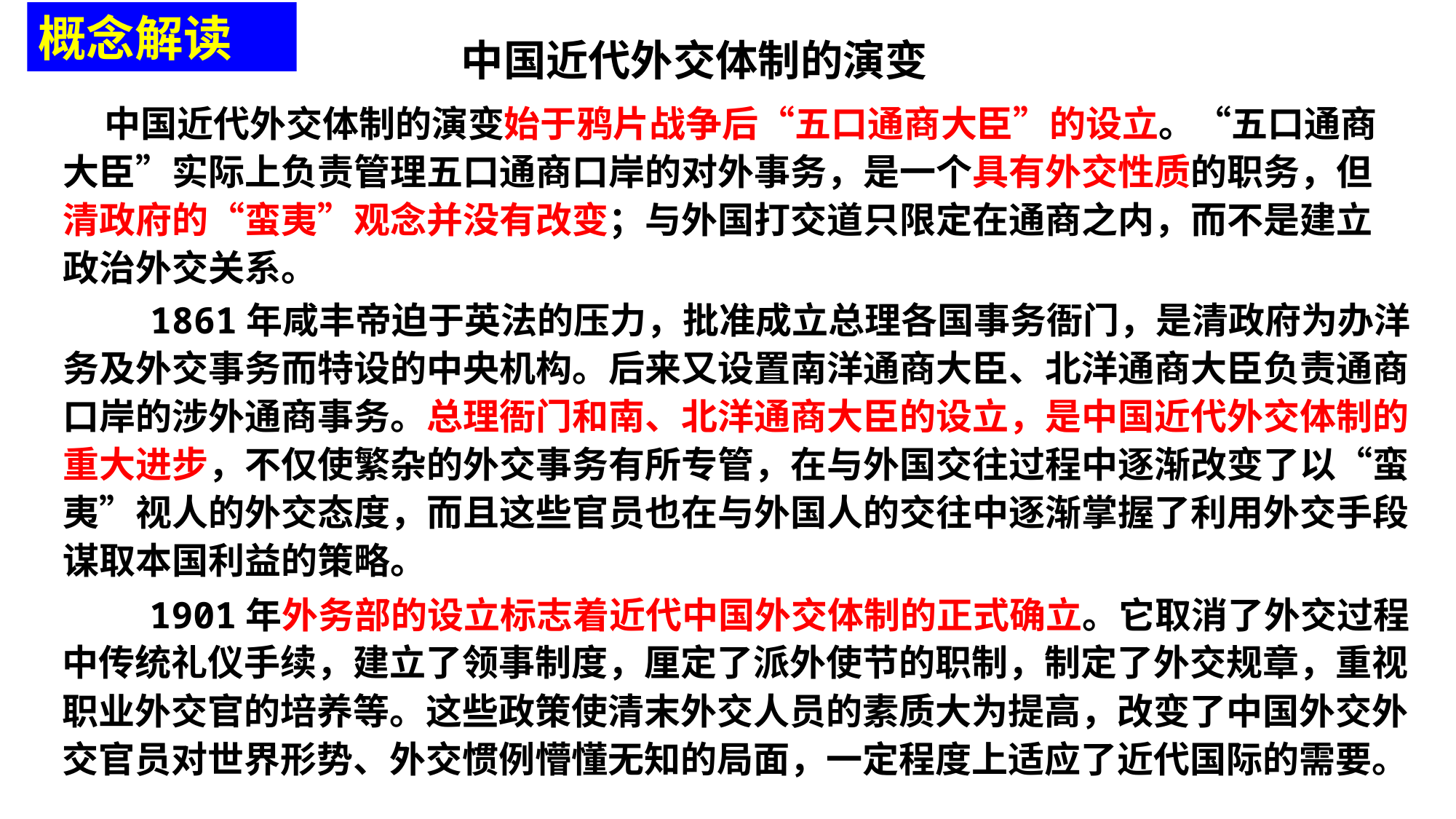

概念解读
中国近代外交体制的演变
    中国近代外交体制的演变始于鸦片战争后“五口通商大臣”的设立。“五口通商大臣”实际上负责管理五口通商口岸的对外事务，是一个具有外交性质的职务，但清政府的“蛮夷”观念并没有改变；与外国打交道只限定在通商之内，而不是建立政治外交关系。
    1861年咸丰帝迫于英法的压力，批准成立总理各国事务衙门，是清政府为办洋务及外交事务而特设的中央机构。后来又设置南洋通商大臣、北洋通商大臣负责通商口岸的涉外通商事务。总理衙门和南、北洋通商大臣的设立，是中国近代外交体制的重大进步，不仅使繁杂的外交事务有所专管，在与外国交往过程中逐渐改变了以“蛮夷”视人的外交态度，而且这些官员也在与外国人的交往中逐渐掌握了利用外交手段谋取本国利益的策略。
    1901年外务部的设立标志着近代中国外交体制的正式确立。它取消了外交过程中传统礼仪手续，建立了领事制度，厘定了派外使节的职制，制定了外交规章，重视职业外交官的培养等。这些政策使清末外交人员的素质大为提高，改变了中国外交外交官员对世界形势、外交惯例懵懂无知的局面，一定程度上适应了近代国际的需要。